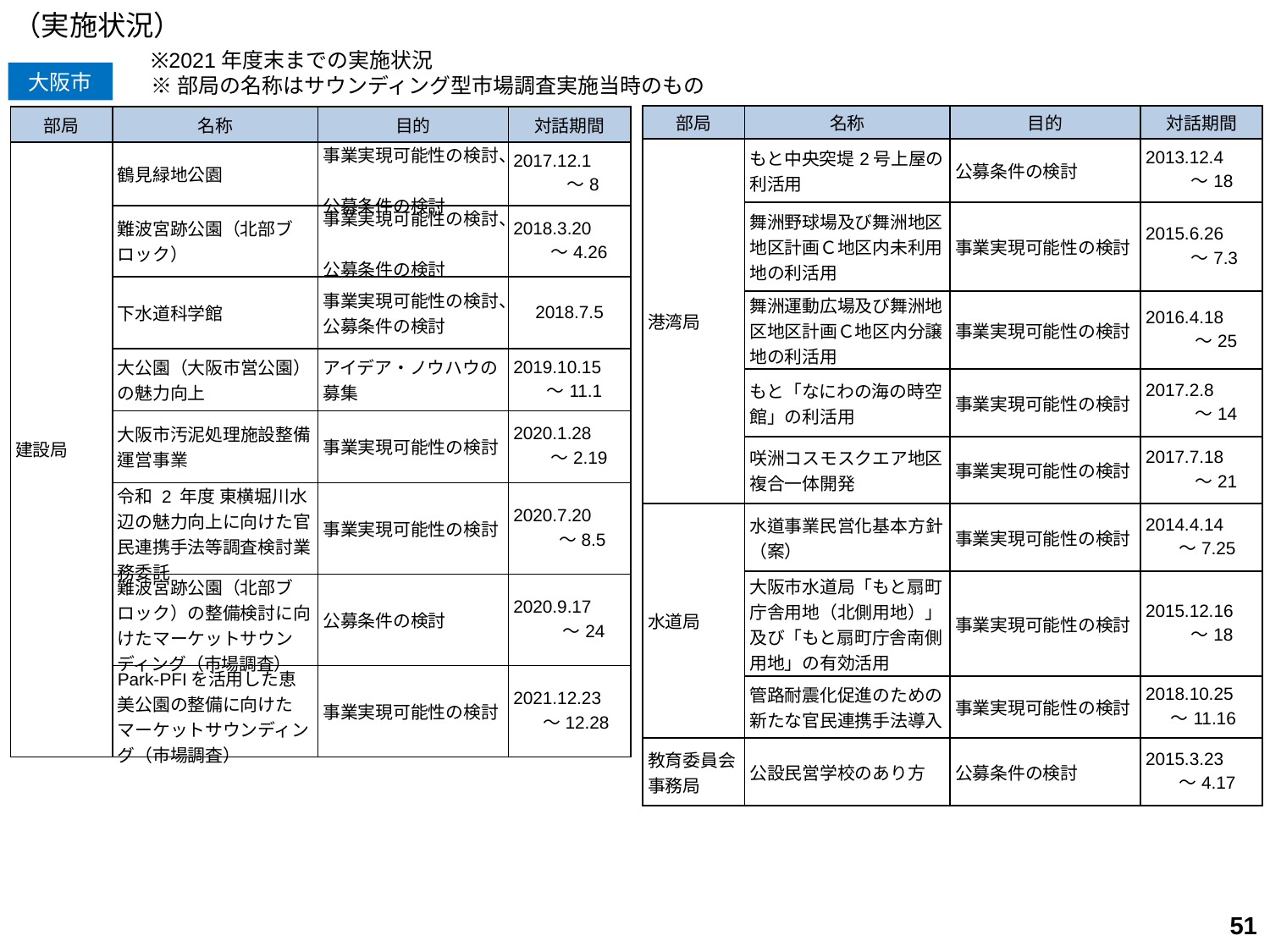

（実施状況）
※2021年度末までの実施状況
※部局の名称はサウンディング型市場調査実施当時のもの
大阪市
| 部局 | 名称 | 目的 | 対話期間 |
| --- | --- | --- | --- |
| 港湾局 | もと中央突堤2号上屋の利活用 | 公募条件の検討 | 2013.12.4 ～18 |
|  | 舞洲野球場及び舞洲地区地区計画Ｃ地区内未利用地の利活用 | 事業実現可能性の検討 | 2015.6.26 ～7.3 |
|  | 舞洲運動広場及び舞洲地区地区計画Ｃ地区内分譲地の利活用 | 事業実現可能性の検討 | 2016.4.18 ～25 |
|  | もと「なにわの海の時空館」の利活用 | 事業実現可能性の検討 | 2017.2.8 ～14 |
|  | 咲洲コスモスクエア地区複合一体開発 | 事業実現可能性の検討 | 2017.7.18 ～21 |
| 水道局 | 水道事業民営化基本方針（案） | 事業実現可能性の検討 | 2014.4.14 ～7.25 |
|  | 大阪市水道局「もと扇町庁舎用地（北側用地）」及び「もと扇町庁舎南側用地」の有効活用 | 事業実現可能性の検討 | 2015.12.16 ～18 |
|  | 管路耐震化促進のための新たな官民連携手法導入 | 事業実現可能性の検討 | 2018.10.25 ～11.16 |
| 教育委員会事務局 | 公設民営学校のあり方 | 公募条件の検討 | 2015.3.23 ～4.17 |
| 部局 | 名称 | 目的 | 対話期間 |
| --- | --- | --- | --- |
| 建設局 | 鶴見緑地公園 | 事業実現可能性の検討、 公募条件の検討 | 2017.12.1 ～8 |
|  | 難波宮跡公園（北部ブロック） | 事業実現可能性の検討、 公募条件の検討 | 2018.3.20 ～4.26 |
|  | 下水道科学館 | 事業実現可能性の検討、公募条件の検討 | 2018.7.5 |
|  | 大公園（大阪市営公園）の魅力向上 | アイデア・ノウハウの募集 | 2019.10.15 ～11.1 |
|  | 大阪市汚泥処理施設整備運営事業 | 事業実現可能性の検討 | 2020.1.28 ～2.19 |
|  | 令和 2 年度 東横堀川水辺の魅力向上に向けた官民連携手法等調査検討業務委託 | 事業実現可能性の検討 | 2020.7.20 ～8.5 |
|  | 難波宮跡公園（北部ブロック）の整備検討に向けたマーケットサウンディング（市場調査） | 公募条件の検討 | 2020.9.17 ～24 |
|  | Park-PFIを活用した恵美公園の整備に向けたマーケットサウンディング（市場調査） | 事業実現可能性の検討 | 2021.12.23 ～12.28 |
51